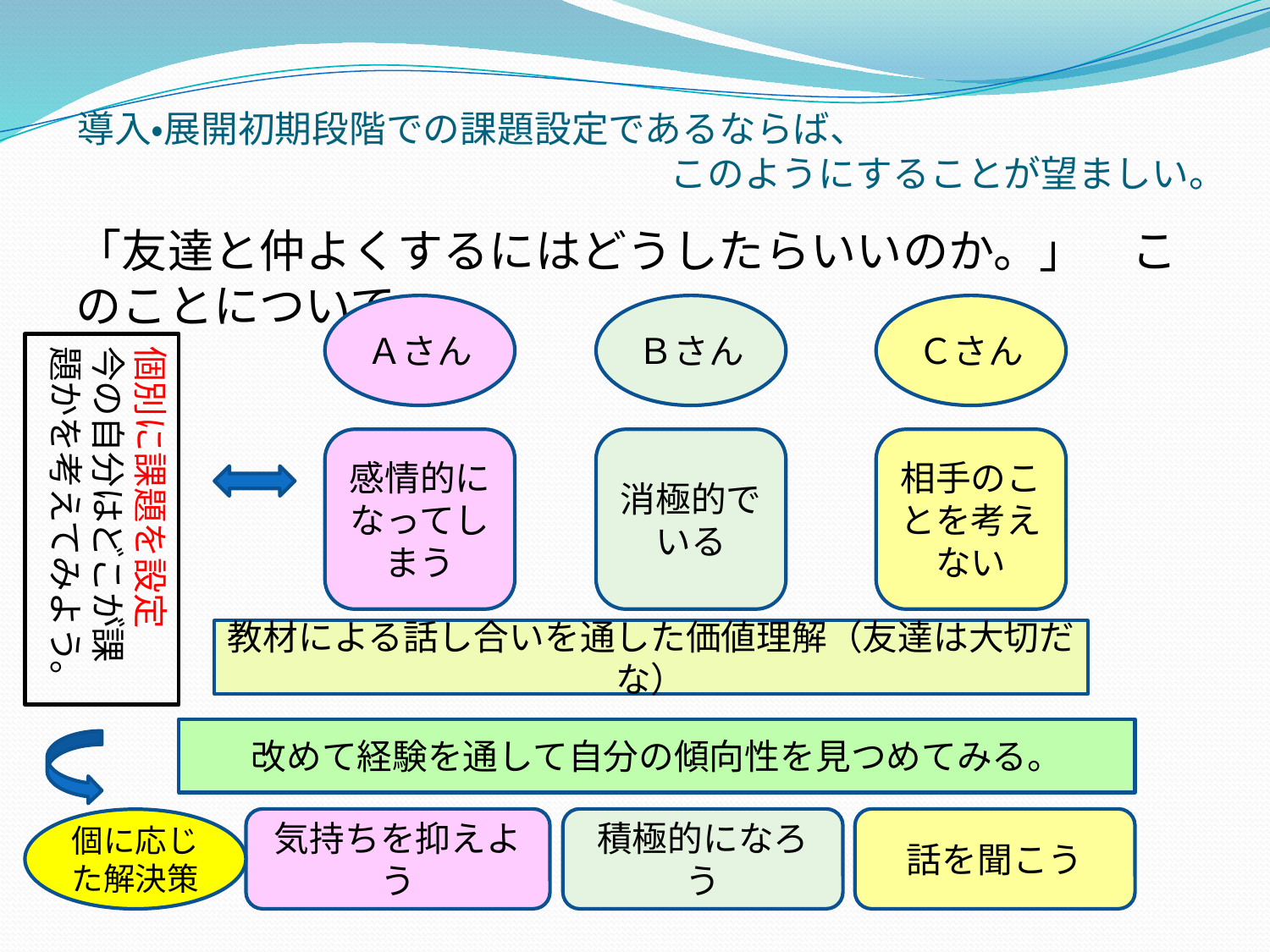

# 導入・展開初期段階での課題設定であるならば、 　　　　　　　　　　　　　　　　このようにすることが望ましい。
「友達と仲よくするにはどうしたらいいのか。」　このことについて
Ａさん
Ｂさん
Ｃさん
個別に課題を設定
今の自分はどこが課題かを考えてみよう。
感情的になってしまう
消極的でいる
相手のことを考えない

教材による話し合いを通した価値理解（友達は大切だな）
改めて経験を通して自分の傾向性を見つめてみる。

気持ちを抑えよう
積極的になろう
話を聞こう
個に応じた解決策